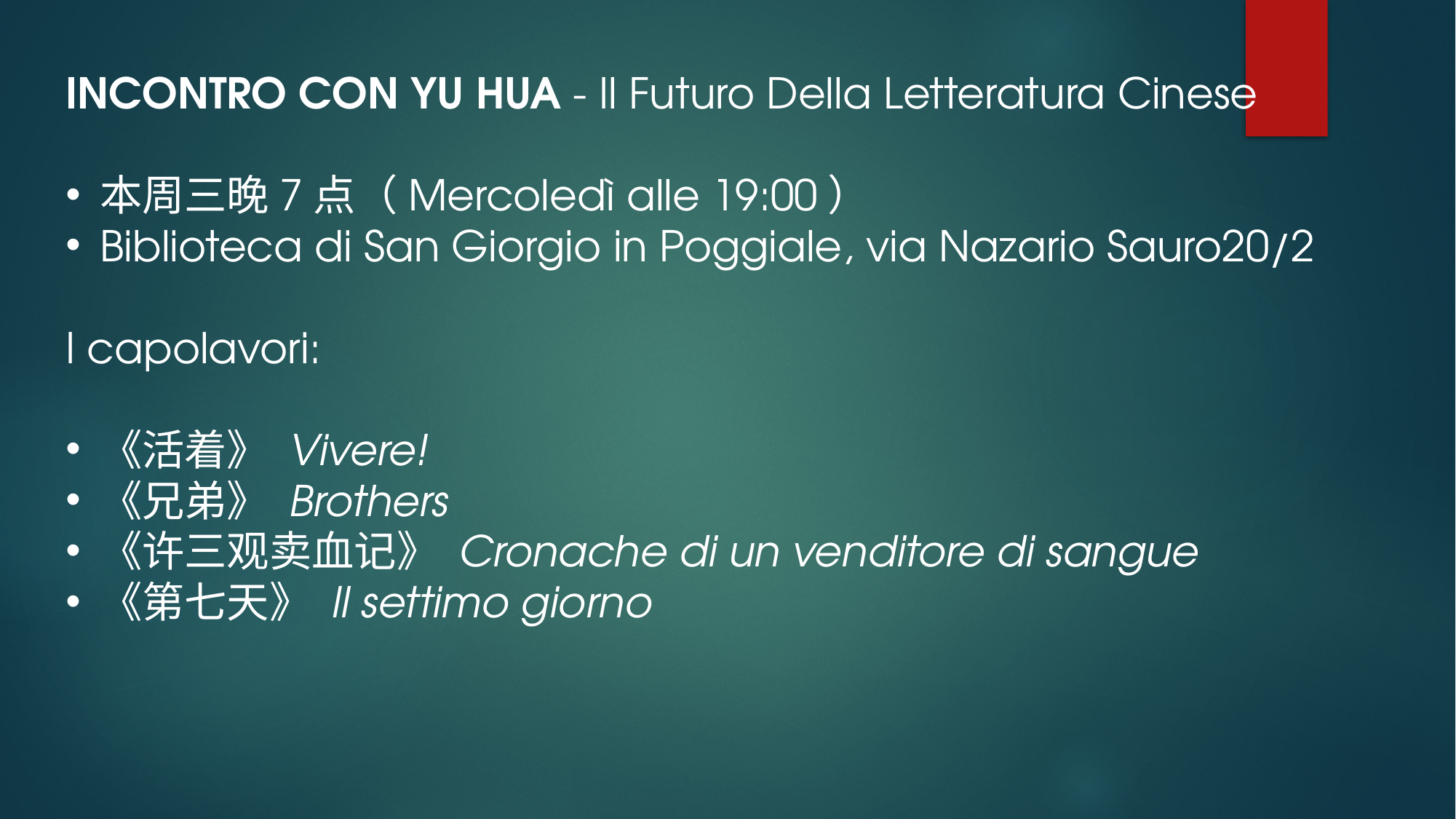

INCONTRO CON YU HUA - Il Futuro Della Letteratura Cinese

本周三晚7点（Mercoledì alle 19:00）
Biblioteca di San Giorgio in Poggiale, via Nazario Sauro20/2

I capolavori:

《活着》 Vivere!
《兄弟》 Brothers
《许三观卖血记》 Cronache di un venditore di sangue
《第七天》 Il settimo giorno